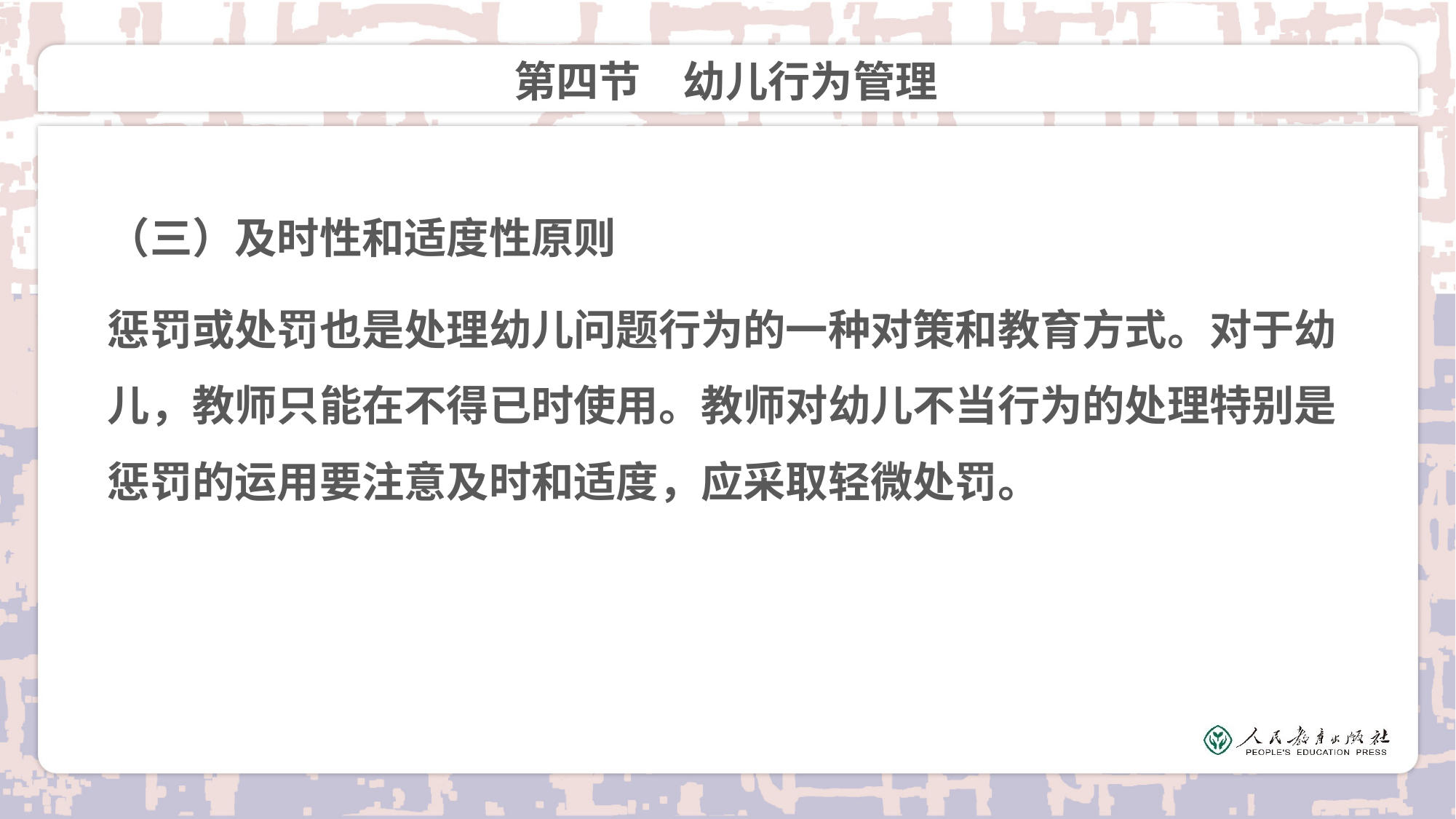

# 第四节　幼儿行为管理
（三）及时性和适度性原则
惩罚或处罚也是处理幼儿问题行为的一种对策和教育方式。对于幼儿，教师只能在不得已时使用。教师对幼儿不当行为的处理特别是惩罚的运用要注意及时和适度，应采取轻微处罚。